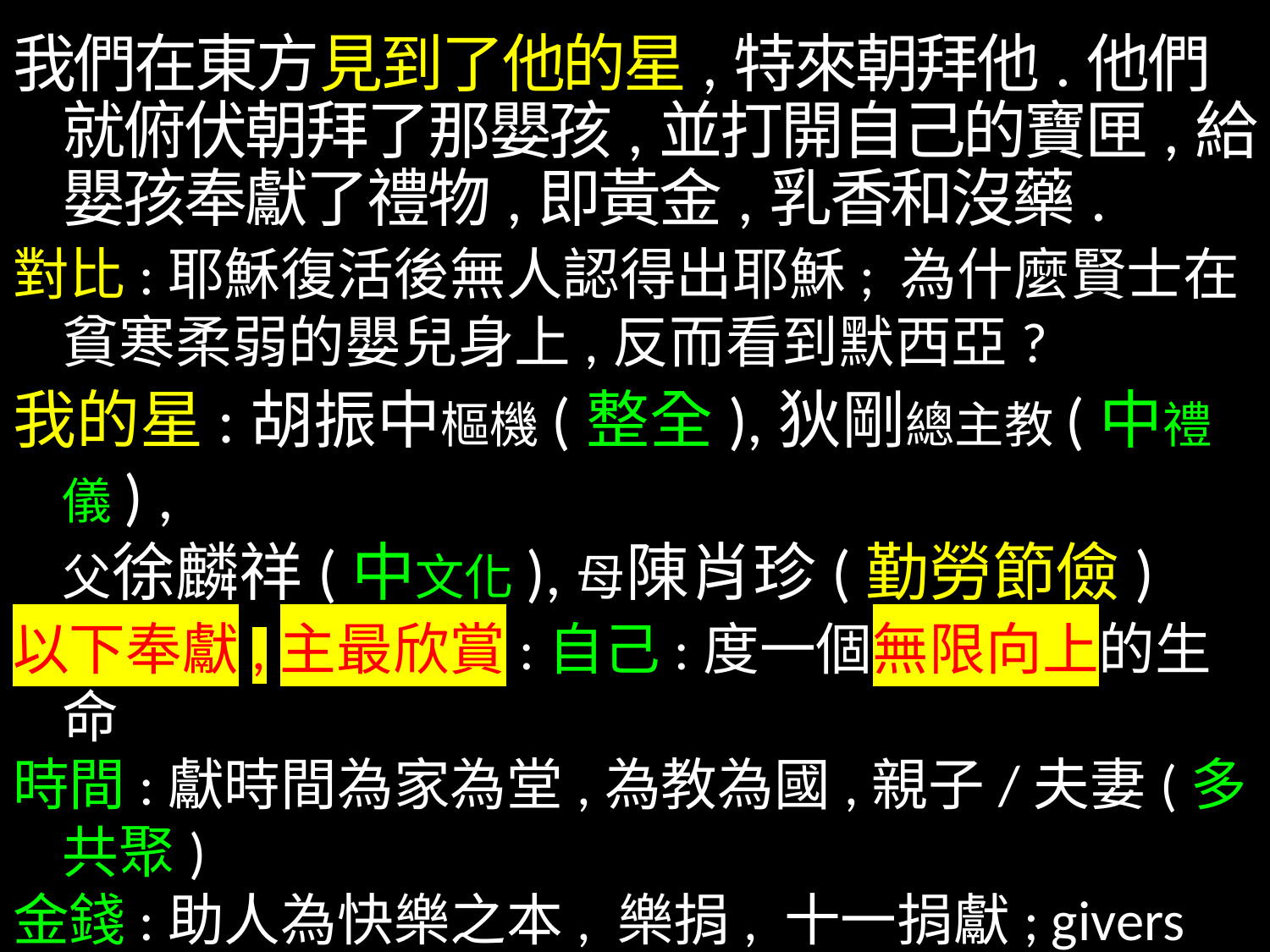

我們在東方見到了他的星,特來朝拜他.他們就俯伏朝拜了那嬰孩,並打開自己的寶匣,給嬰孩奉獻了禮物,即黃金,乳香和沒藥.
對比:耶穌復活後無人認得出耶穌; 為什麼賢士在貧寒柔弱的嬰兒身上,反而看到默西亞?
我的星:胡振中樞機(整全),狄剛總主教(中禮儀) ,
父徐麟祥(中文化),母陳肖珍(勤勞節儉)
以下奉獻,主最欣賞:自己:度一個無限向上的生命
時間:獻時間為家為堂,為教為國,親子/夫妻(多共聚)
金錢:助人為快樂之本, 樂捐, 十一捐獻; givers gain
才能:工作不只為錢,專利不過分,為窮人而發明
愛心:愛人靈修,愛在即主在,表裡一致,親親仁民愛物